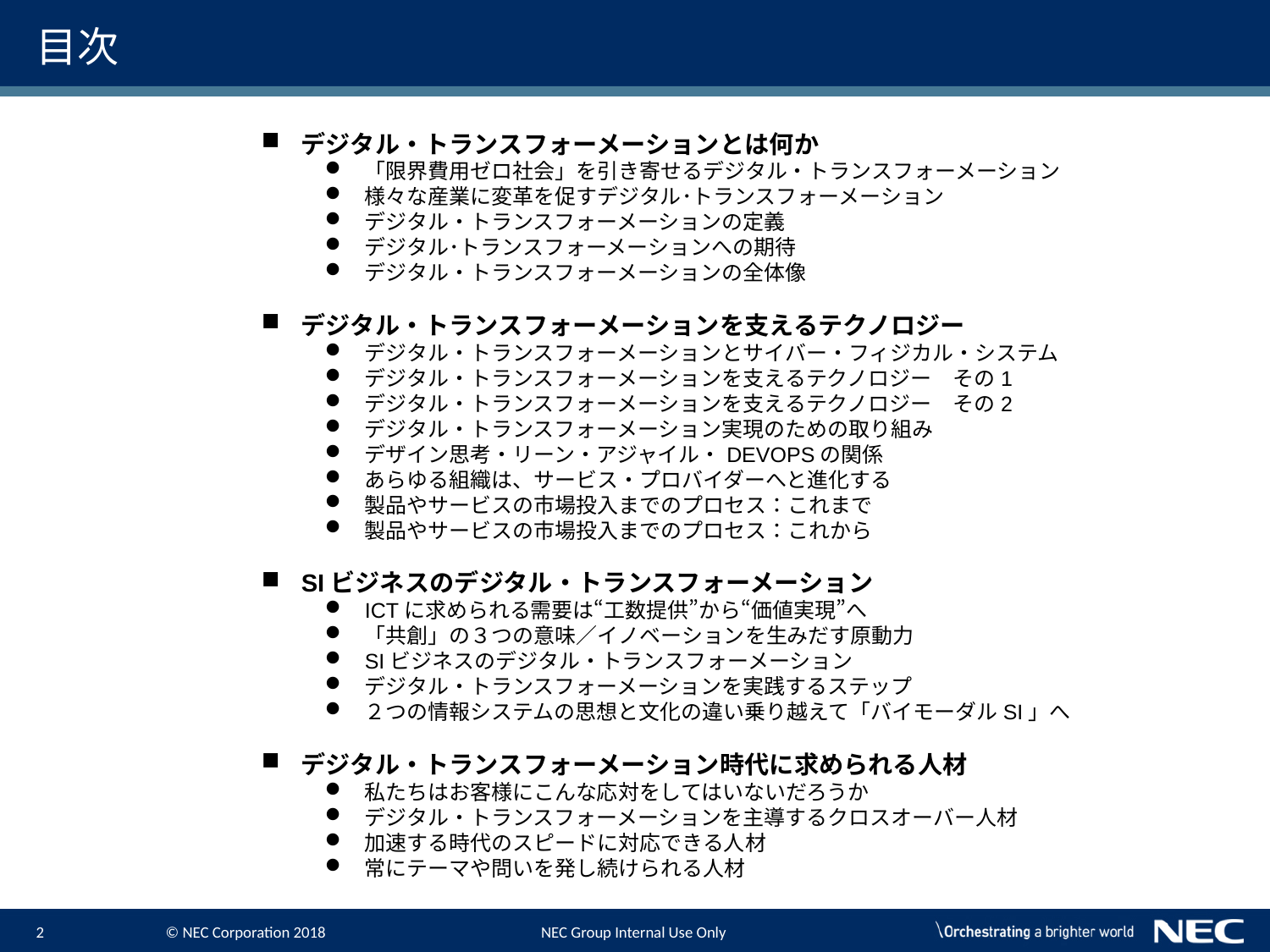

# 目次
デジタル・トランスフォーメーションとは何か
「限界費用ゼロ社会」を引き寄せるデジタル・トランスフォーメーション
様々な産業に変革を促すデジタル･トランスフォーメーション
デジタル・トランスフォーメーションの定義
デジタル･トランスフォーメーションへの期待
デジタル・トランスフォーメーションの全体像

デジタル・トランスフォーメーションを支えるテクノロジー
デジタル・トランスフォーメーションとサイバー・フィジカル・システム
デジタル・トランスフォーメーションを支えるテクノロジー　その1
デジタル・トランスフォーメーションを支えるテクノロジー　その2
デジタル・トランスフォーメーション実現のための取り組み
デザイン思考・リーン・アジャイル・DEVOPSの関係
あらゆる組織は、サービス・プロバイダーへと進化する
製品やサービスの市場投入までのプロセス：これまで
製品やサービスの市場投入までのプロセス：これから

SIビジネスのデジタル・トランスフォーメーション
ICTに求められる需要は“工数提供”から“価値実現”へ
「共創」の３つの意味／イノベーションを生みだす原動力
SIビジネスのデジタル・トランスフォーメーション
デジタル・トランスフォーメーションを実践するステップ
２つの情報システムの思想と文化の違い乗り越えて「バイモーダルSI」へ

デジタル・トランスフォーメーション時代に求められる人材
私たちはお客様にこんな応対をしてはいないだろうか
デジタル・トランスフォーメーションを主導するクロスオーバー人材
加速する時代のスピードに対応できる人材
常にテーマや問いを発し続けられる人材